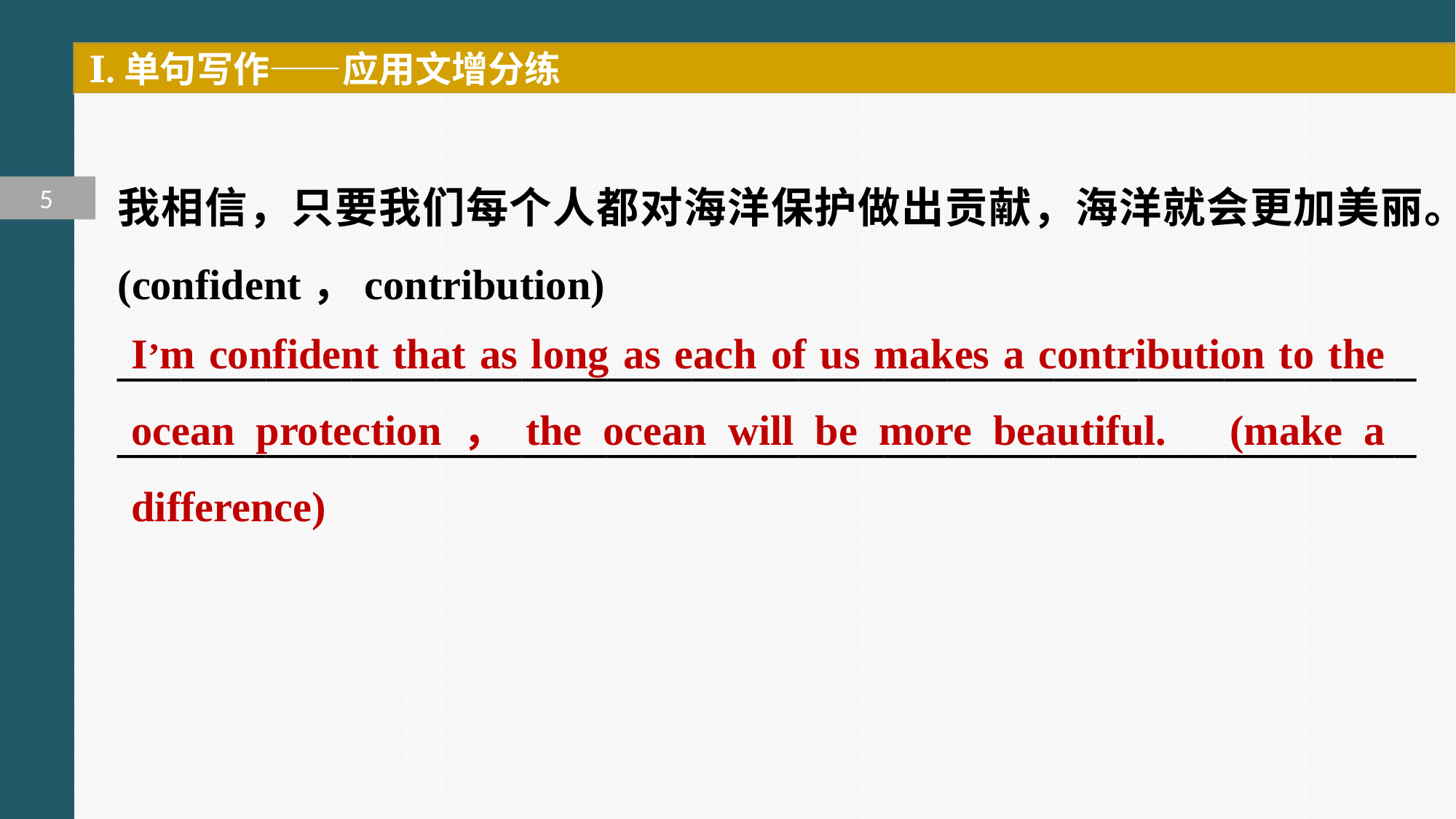

Ⅰ.单句写作——应用文增分练
我相信，只要我们每个人都对海洋保护做出贡献，海洋就会更加美丽。(confident，contribution)
__________________________________________________________________________________________________________________________
5
I’m confident that as long as each of us makes a contribution to the ocean protection，the ocean will be more beautiful.   (make a difference)